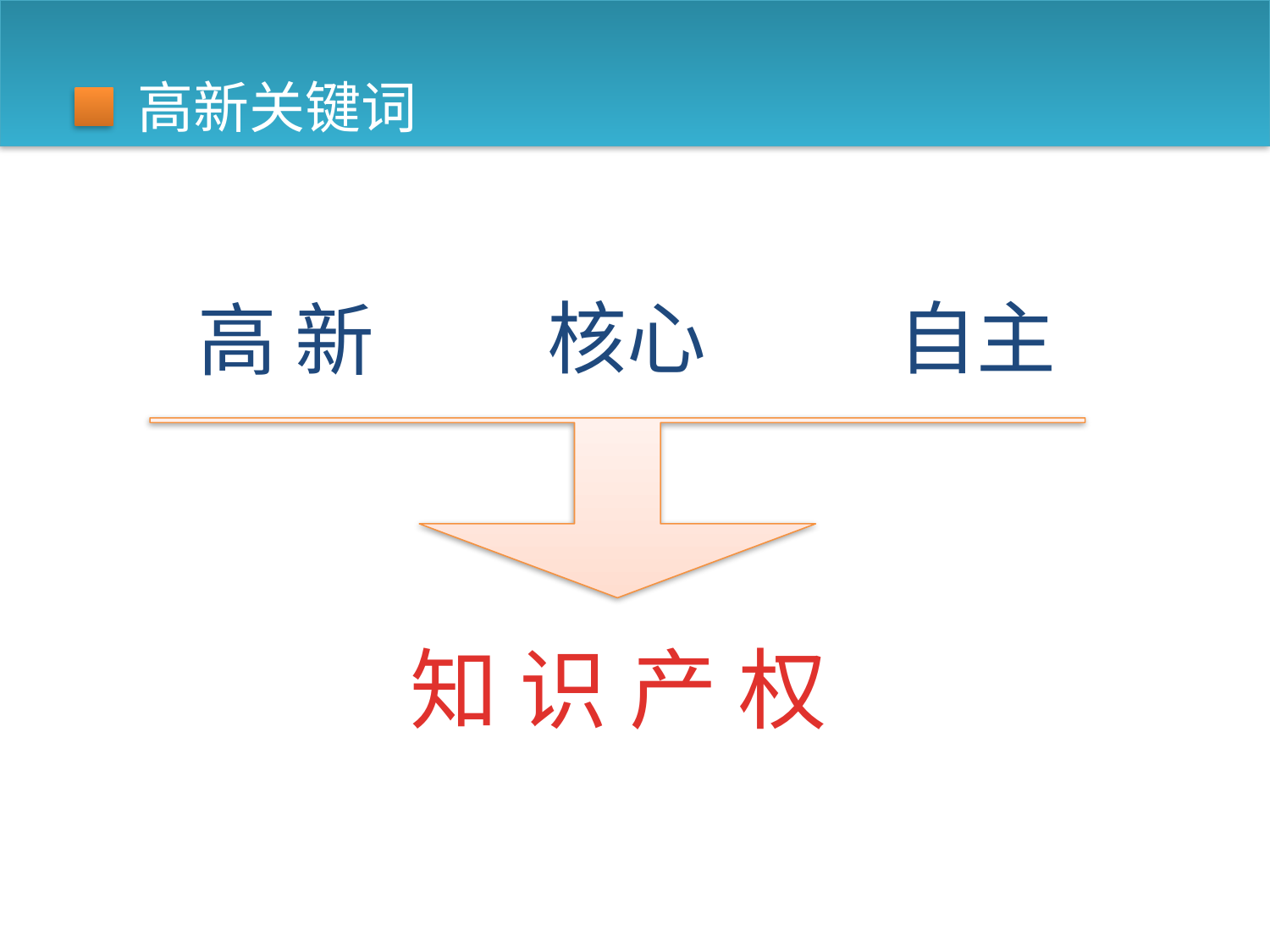

# 高新关键词

核心
自主
高 新

知 识 产 权